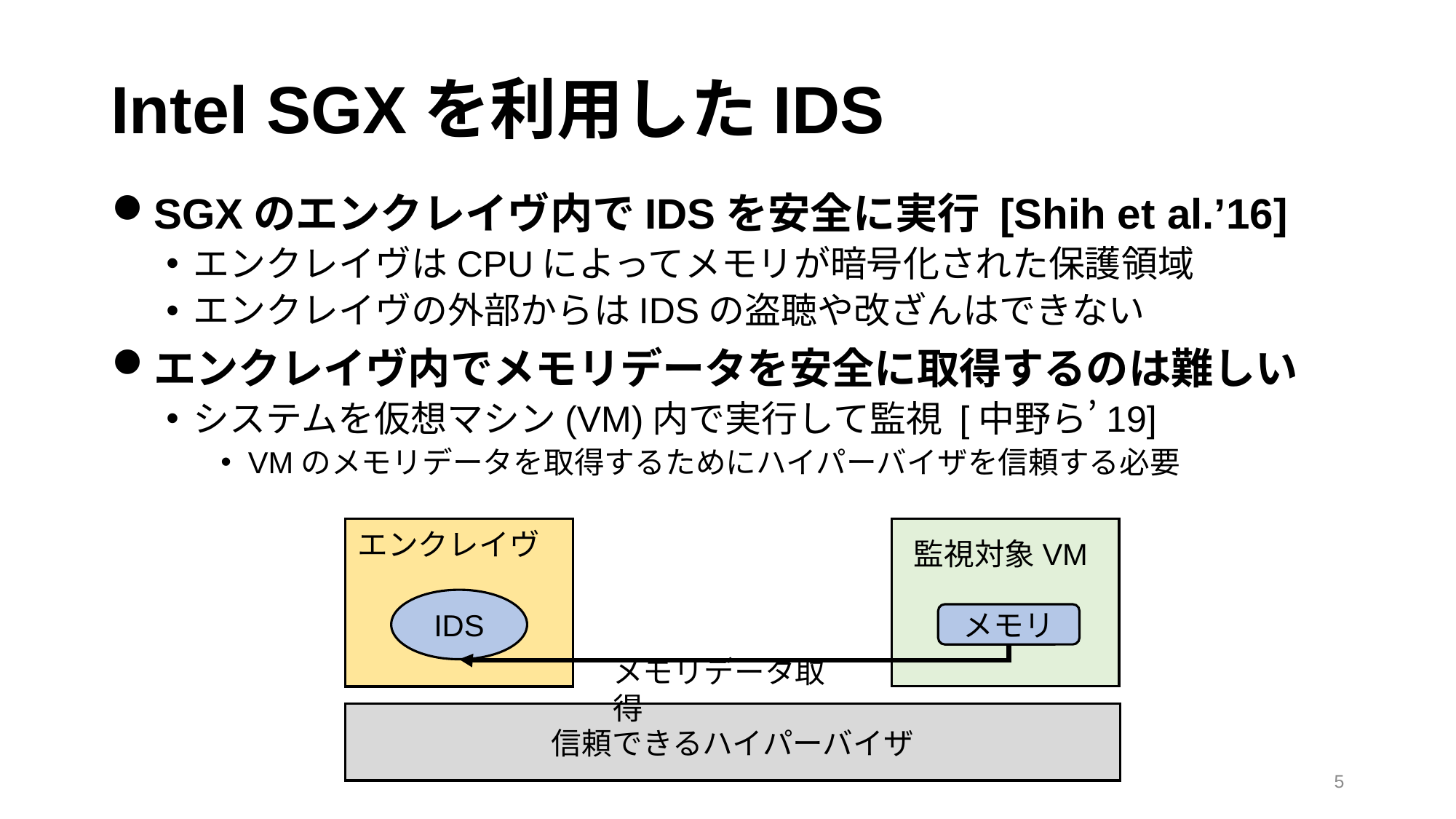

# Intel SGXを利用したIDS
SGXのエンクレイヴ内でIDSを安全に実行 [Shih et al.’16]
エンクレイヴはCPUによってメモリが暗号化された保護領域
エンクレイヴの外部からはIDSの盗聴や改ざんはできない
エンクレイヴ内でメモリデータを安全に取得するのは難しい
システムを仮想マシン(VM)内で実行して監視 [中野ら’19]
VMのメモリデータを取得するためにハイパーバイザを信頼する必要

エンクレイヴ
監視対象VM

IDS
メモリ
メモリデータ取得
信頼できるハイパーバイザ
5